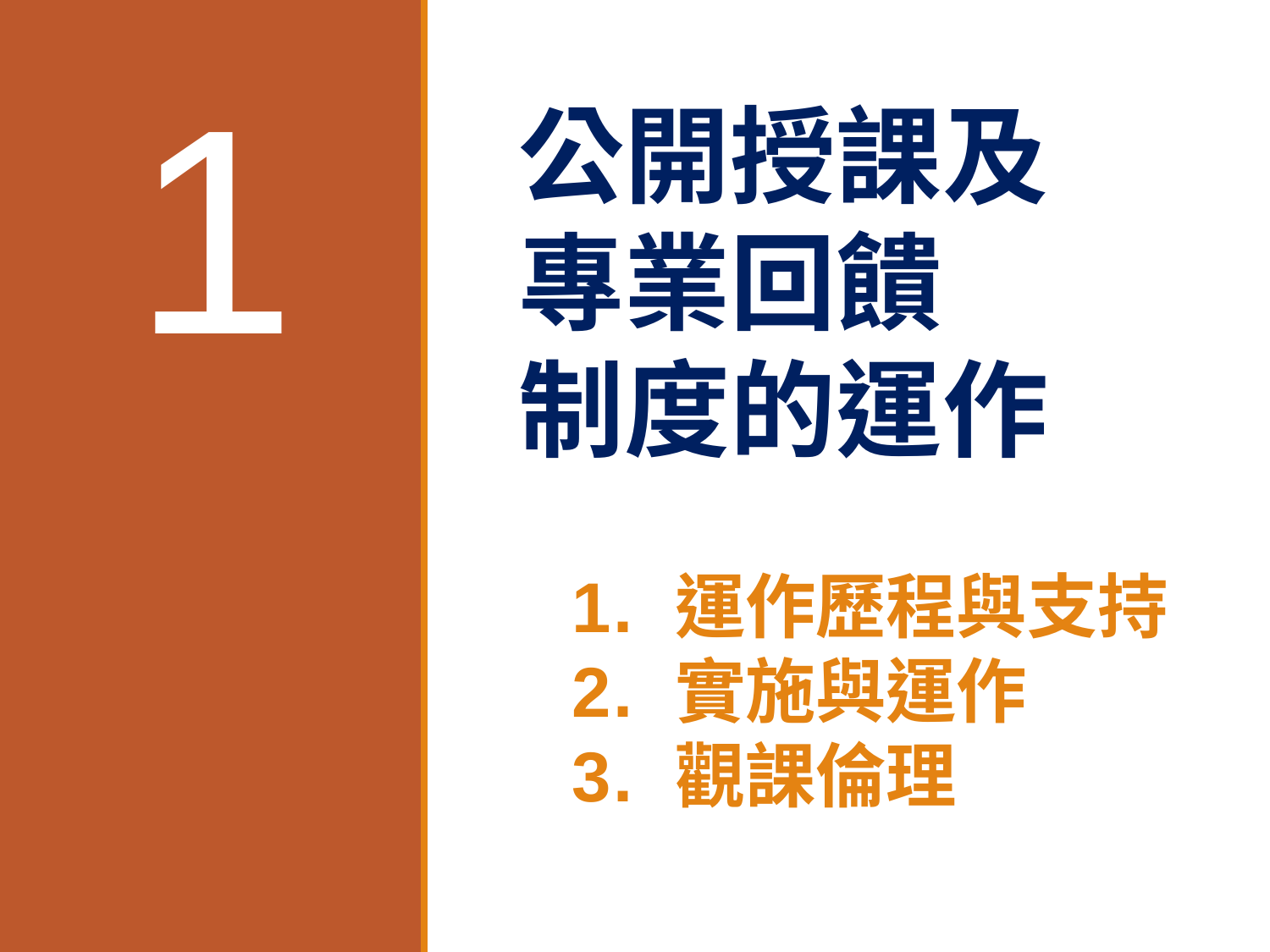

公開授課及
專業回饋
制度的運作
# 1

運作歷程與支持
實施與運作
觀課倫理